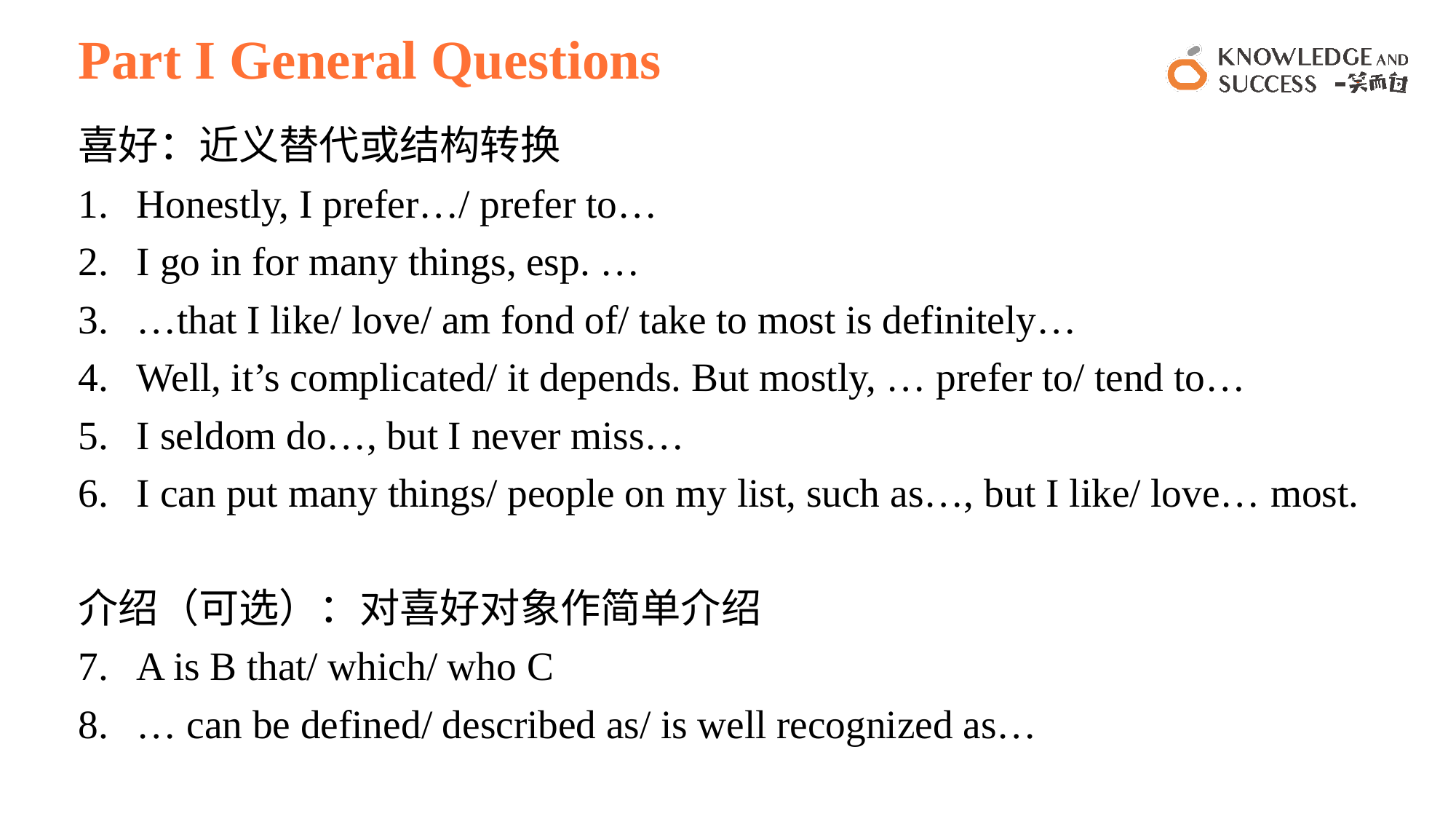

# Part I General Questions
喜好：近义替代或结构转换
Honestly, I prefer…/ prefer to…
I go in for many things, esp. …
…that I like/ love/ am fond of/ take to most is definitely…
Well, it’s complicated/ it depends. But mostly, … prefer to/ tend to…
I seldom do…, but I never miss…
I can put many things/ people on my list, such as…, but I like/ love… most.

介绍（可选）：对喜好对象作简单介绍
A is B that/ which/ who C
… can be defined/ described as/ is well recognized as…